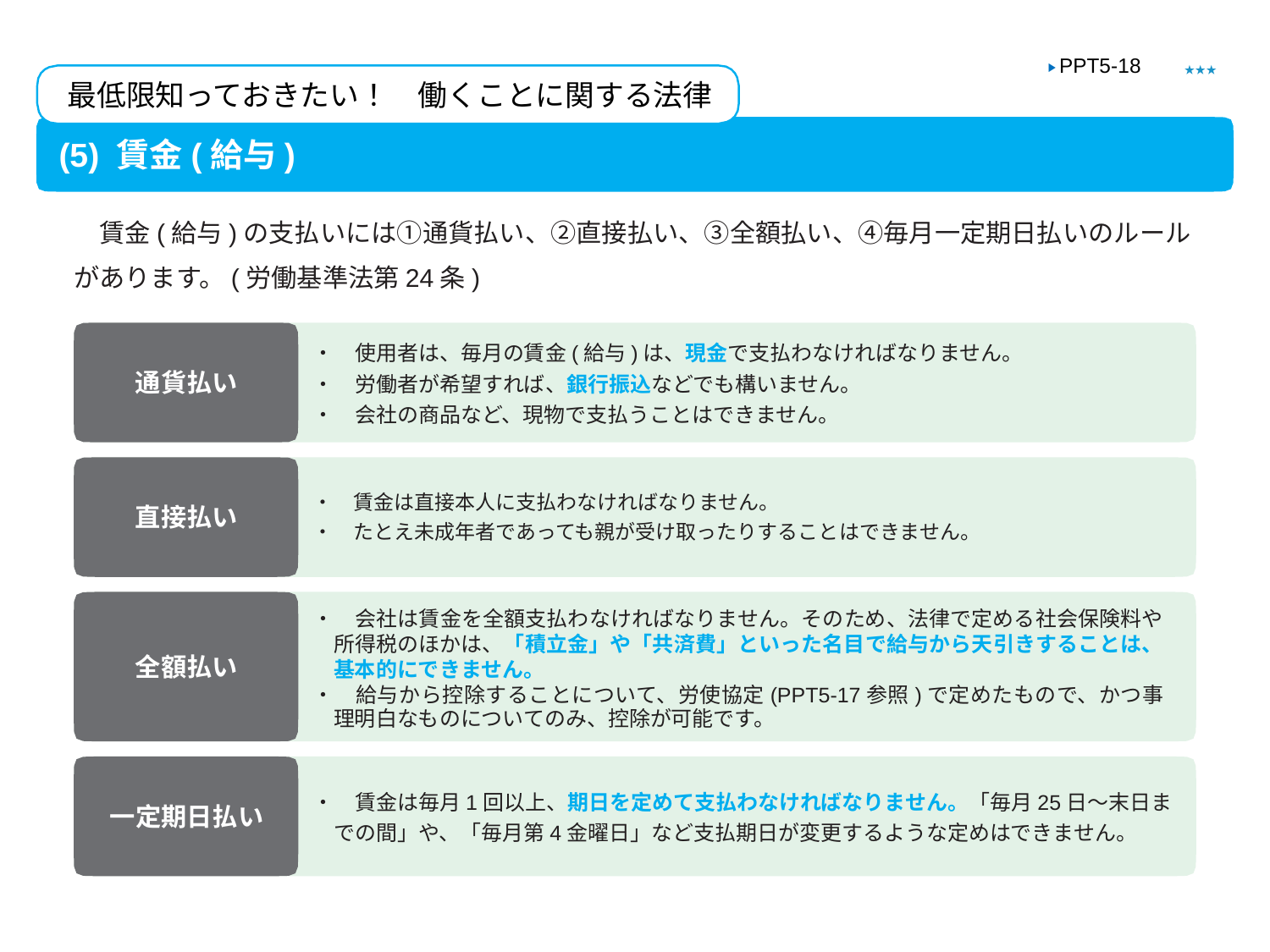

★★★
▶ PPT5-18

最低限知っておきたい！　働くことに関する法律

(5) 賃金(給与)
　賃金(給与)の支払いには①通貨払い、②直接払い、③全額払い、④毎月一定期日払いのルールがあります。(労働基準法第24条)

・　使用者は、毎月の賃金(給与)は、現金で支払わなければなりません。
・　労働者が希望すれば、銀行振込などでも構いません。
・　会社の商品など、現物で支払うことはできません。
通貨払い

・　賃金は直接本人に支払わなければなりません。
・　たとえ未成年者であっても親が受け取ったりすることはできません。
直接払い

・　会社は賃金を全額支払わなければなりません。そのため、法律で定める社会保険料や所得税のほかは、「積立金」や「共済費」といった名目で給与から天引きすることは、基本的にできません。
・　給与から控除することについて、労使協定(PPT5-17参照)で定めたもので、かつ事理明白なものについてのみ、控除が可能です。
全額払い

・　賃金は毎月1回以上、期日を定めて支払わなければなりません。「毎月25日～末日までの間」や、「毎月第4金曜日」など支払期日が変更するような定めはできません。
一定期日払い